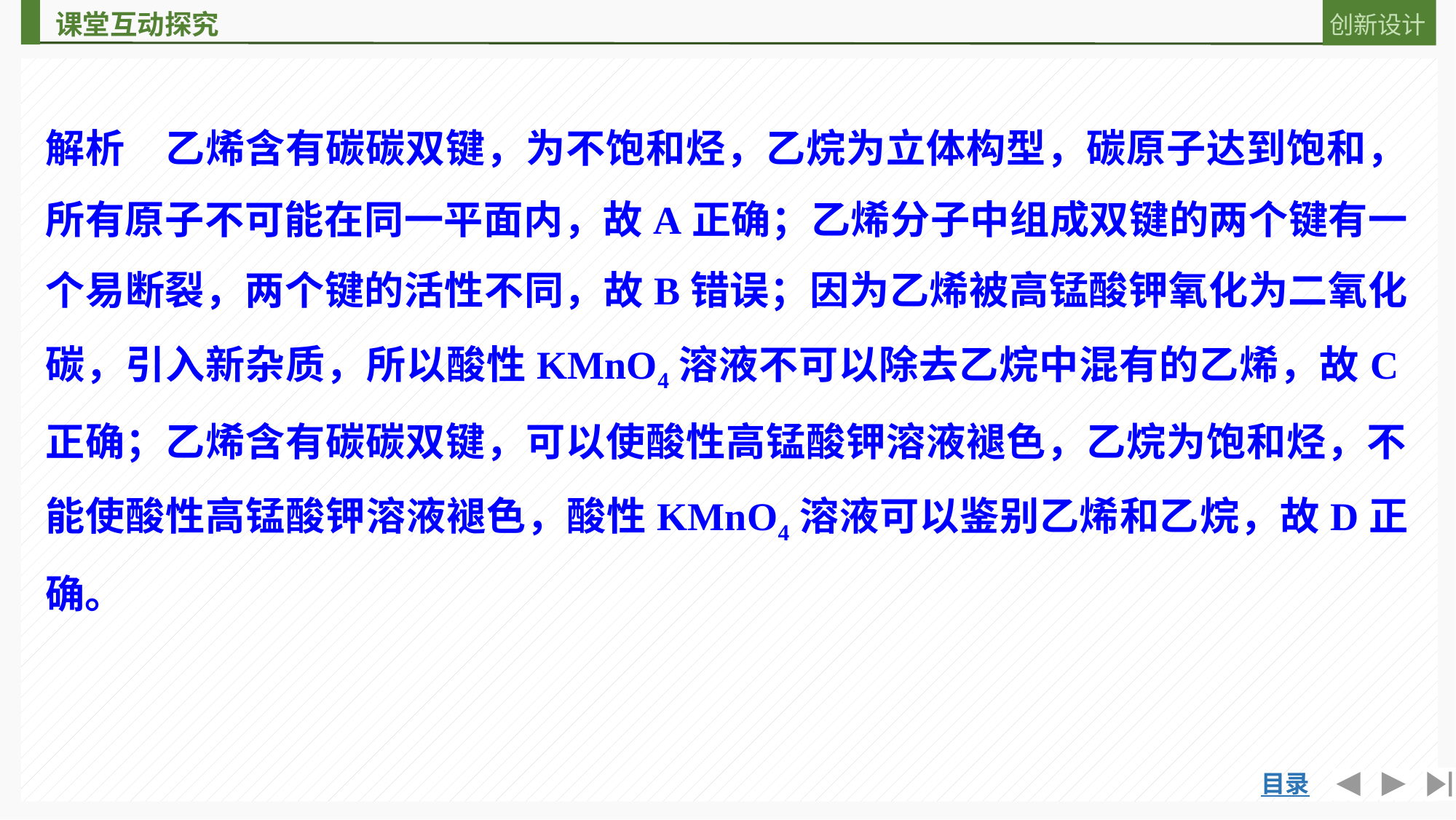

解析　乙烯含有碳碳双键，为不饱和烃，乙烷为立体构型，碳原子达到饱和，所有原子不可能在同一平面内，故A正确；乙烯分子中组成双键的两个键有一个易断裂，两个键的活性不同，故B错误；因为乙烯被高锰酸钾氧化为二氧化碳，引入新杂质，所以酸性KMnO4溶液不可以除去乙烷中混有的乙烯，故C正确；乙烯含有碳碳双键，可以使酸性高锰酸钾溶液褪色，乙烷为饱和烃，不能使酸性高锰酸钾溶液褪色，酸性KMnO4溶液可以鉴别乙烯和乙烷，故D正确。